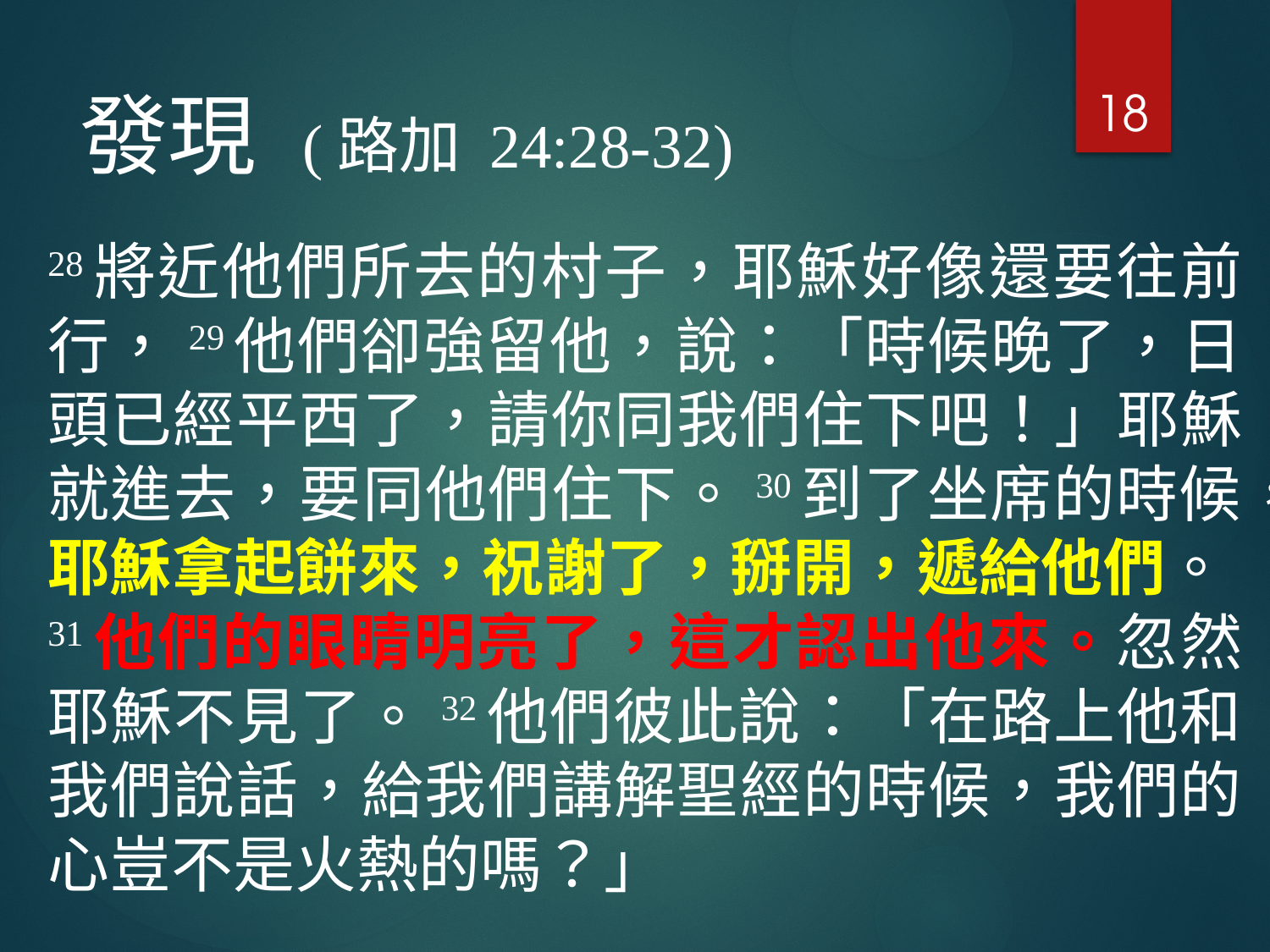

18
# 發現 (路加 24:28-32)
28將近他們所去的村子，耶穌好像還要往前行，29他們卻強留他，說：「時候晚了，日頭已經平西了，請你同我們住下吧！」耶穌就進去，要同他們住下。30到了坐席的時候，耶穌拿起餅來，祝謝了，掰開，遞給他們。31他們的眼睛明亮了，這才認出他來。忽然耶穌不見了。32他們彼此說：「在路上他和我們說話，給我們講解聖經的時候，我們的心豈不是火熱的嗎？」